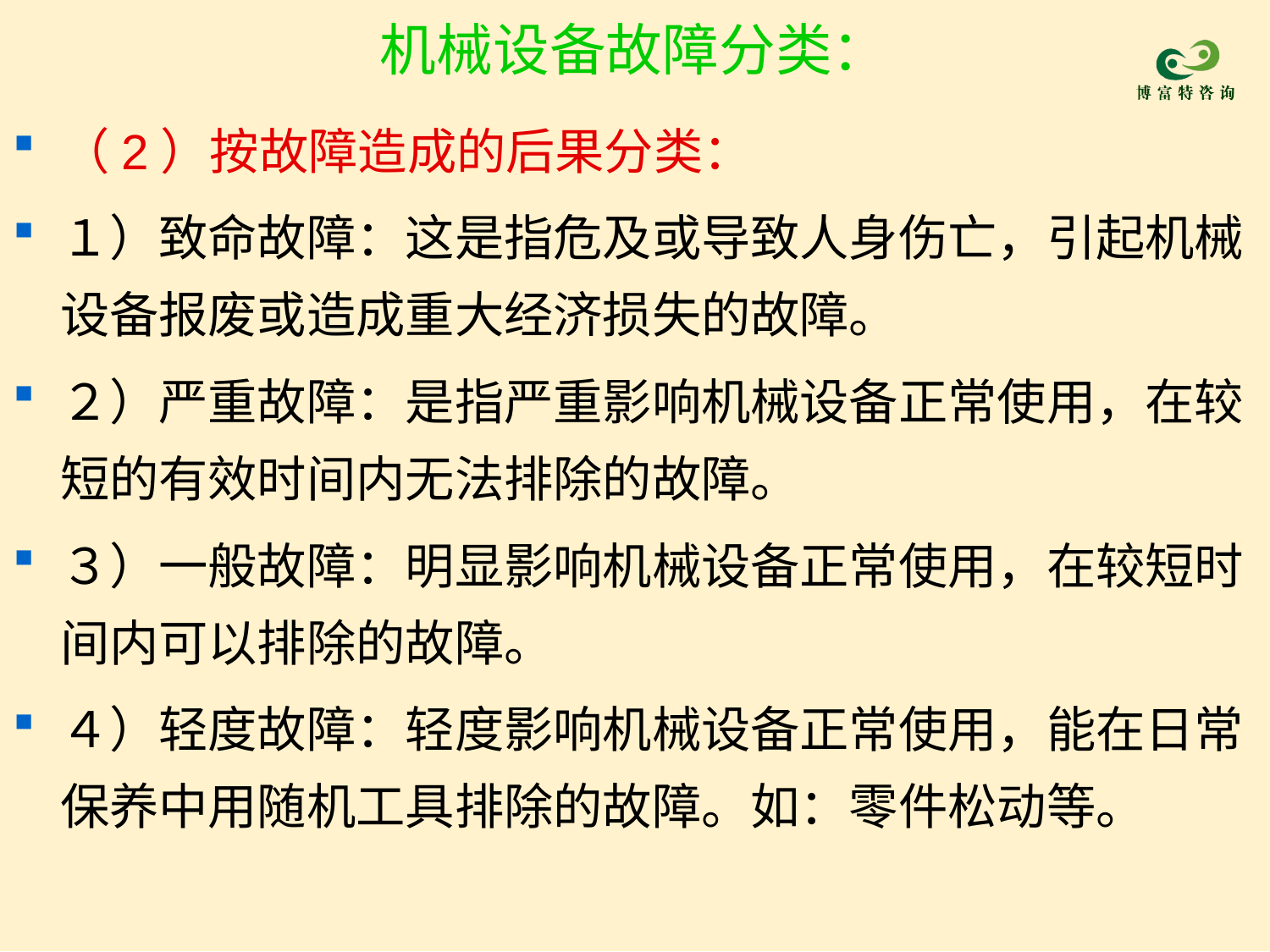

机械设备故障分类：
（2）按故障造成的后果分类：
１）致命故障：这是指危及或导致人身伤亡，引起机械设备报废或造成重大经济损失的故障。
２）严重故障：是指严重影响机械设备正常使用，在较短的有效时间内无法排除的故障。
３）一般故障：明显影响机械设备正常使用，在较短时间内可以排除的故障。
４）轻度故障：轻度影响机械设备正常使用，能在日常保养中用随机工具排除的故障。如：零件松动等。
32